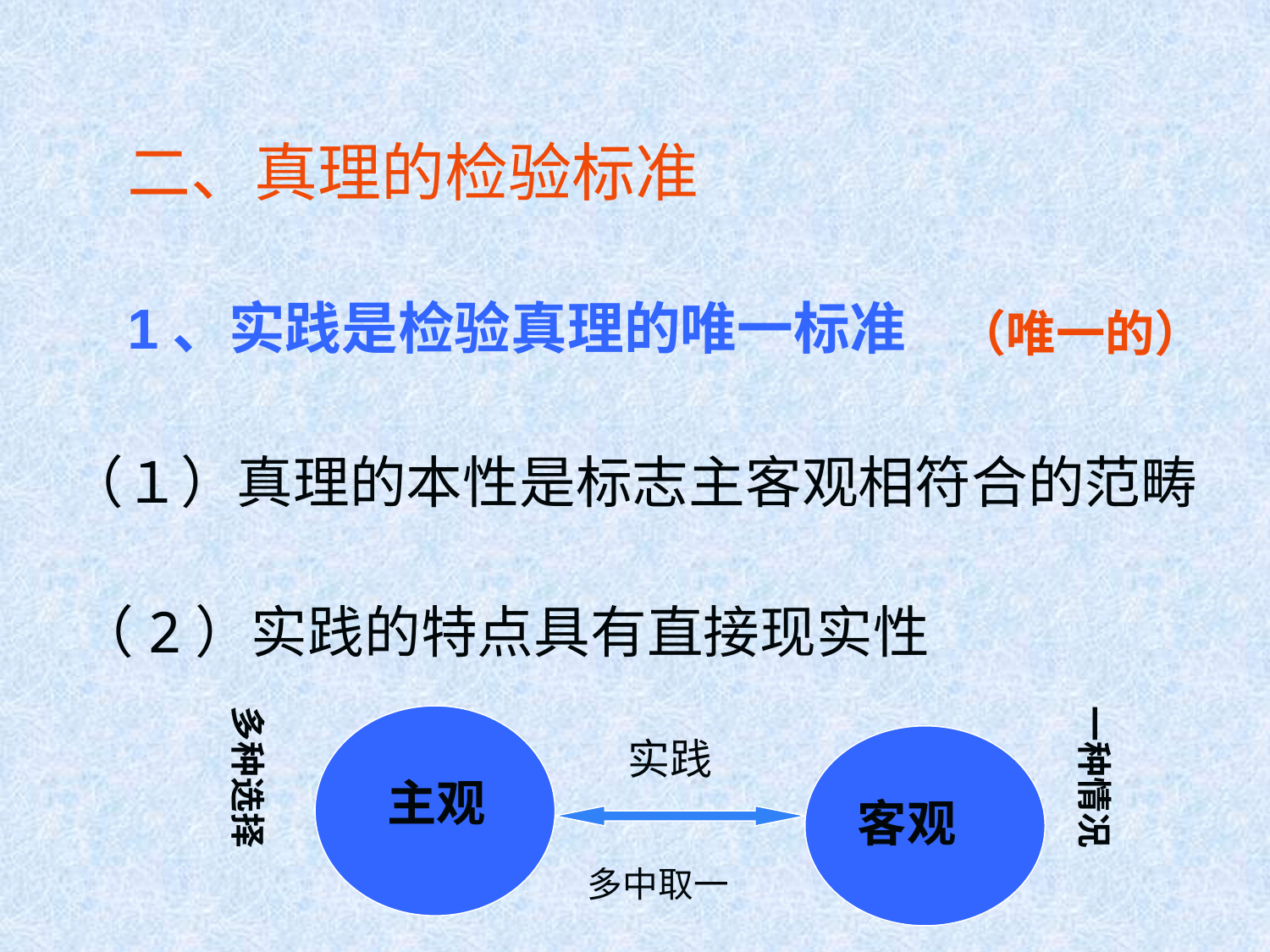

二、真理的检验标准
1、实践是检验真理的唯一标准
（唯一的）
（１）真理的本性是标志主客观相符合的范畴
（2）实践的特点具有直接现实性
一种情况
多种选择

实践

主观
客观

多中取一